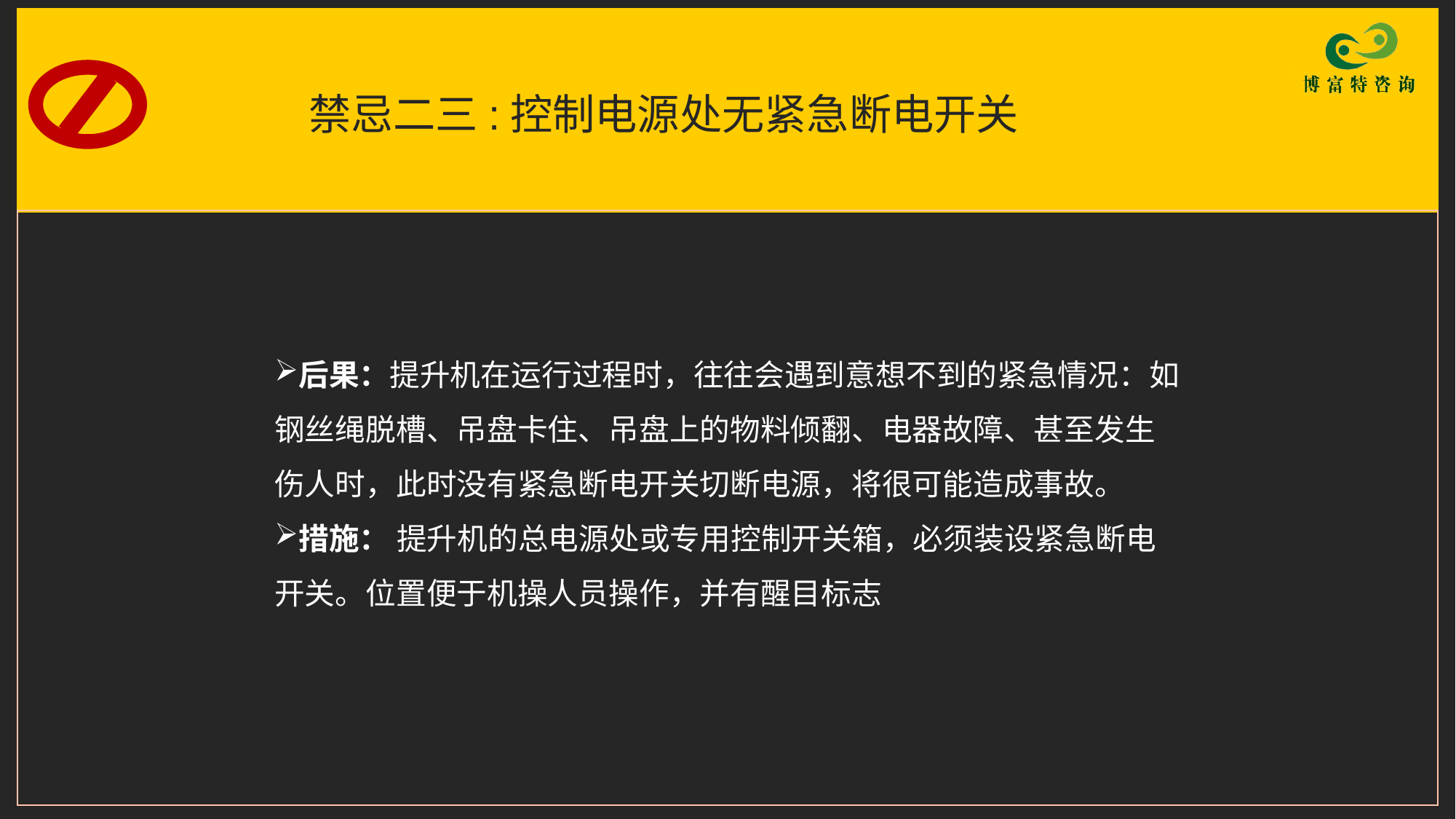

# 禁忌二三:控制电源处无紧急断电开关
后果：提升机在运行过程时，往往会遇到意想不到的紧急情况：如钢丝绳脱槽、吊盘卡住、吊盘上的物料倾翻、电器故障、甚至发生伤人时，此时没有紧急断电开关切断电源，将很可能造成事故。
措施： 提升机的总电源处或专用控制开关箱，必须装设紧急断电开关。位置便于机操人员操作，并有醒目标志